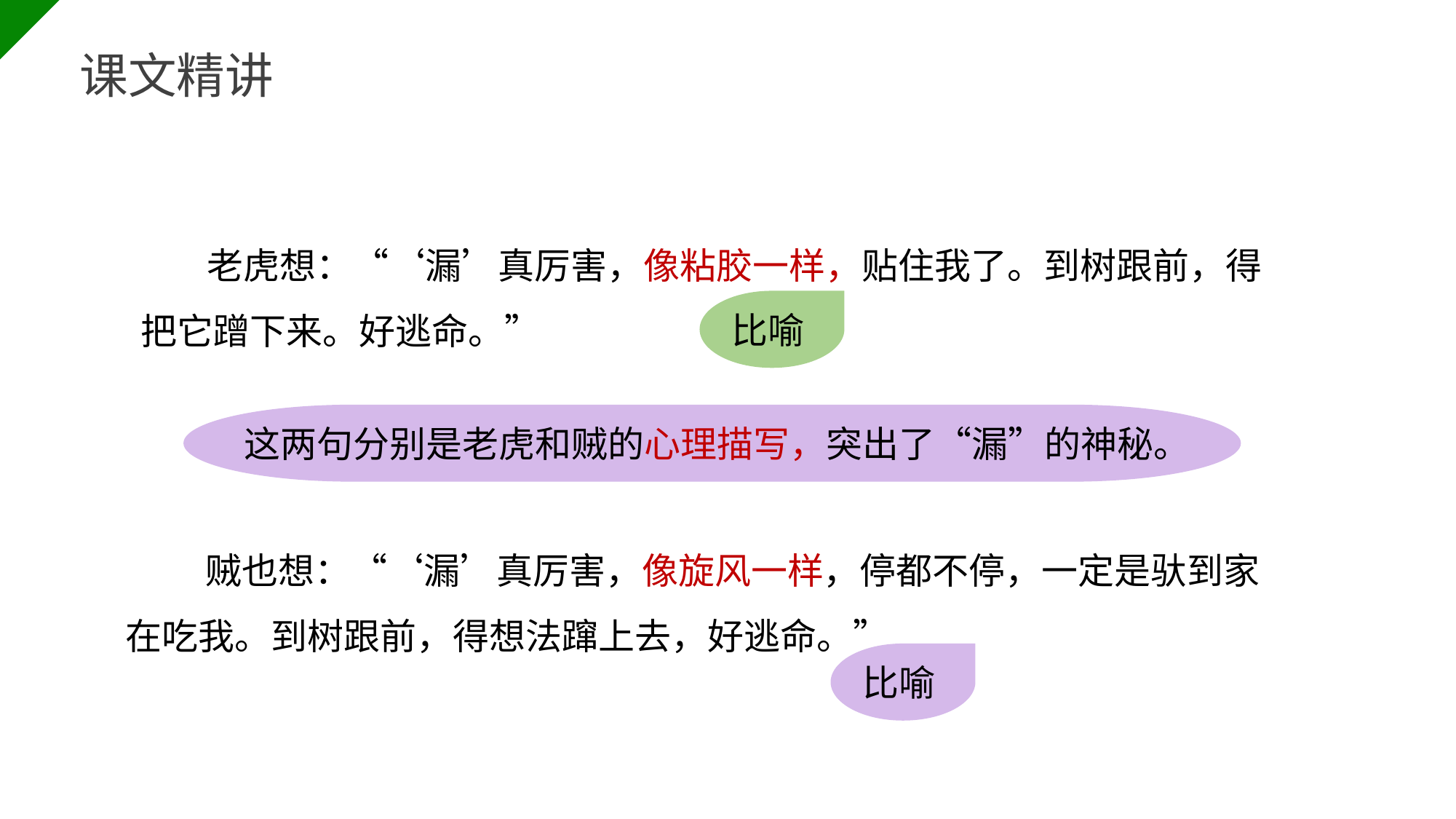

BY YUSHEN
课文精讲
       老虎想：“‘漏’真厉害，像粘胶一样，贴住我了。到树跟前，得把它蹭下来。好逃命。”
比喻
这两句分别是老虎和贼的心理描写，突出了“漏”的神秘。
     贼也想：“‘漏’真厉害，像旋风一样，停都不停，一定是驮到家在吃我。到树跟前，得想法蹿上去，好逃命。”
比喻